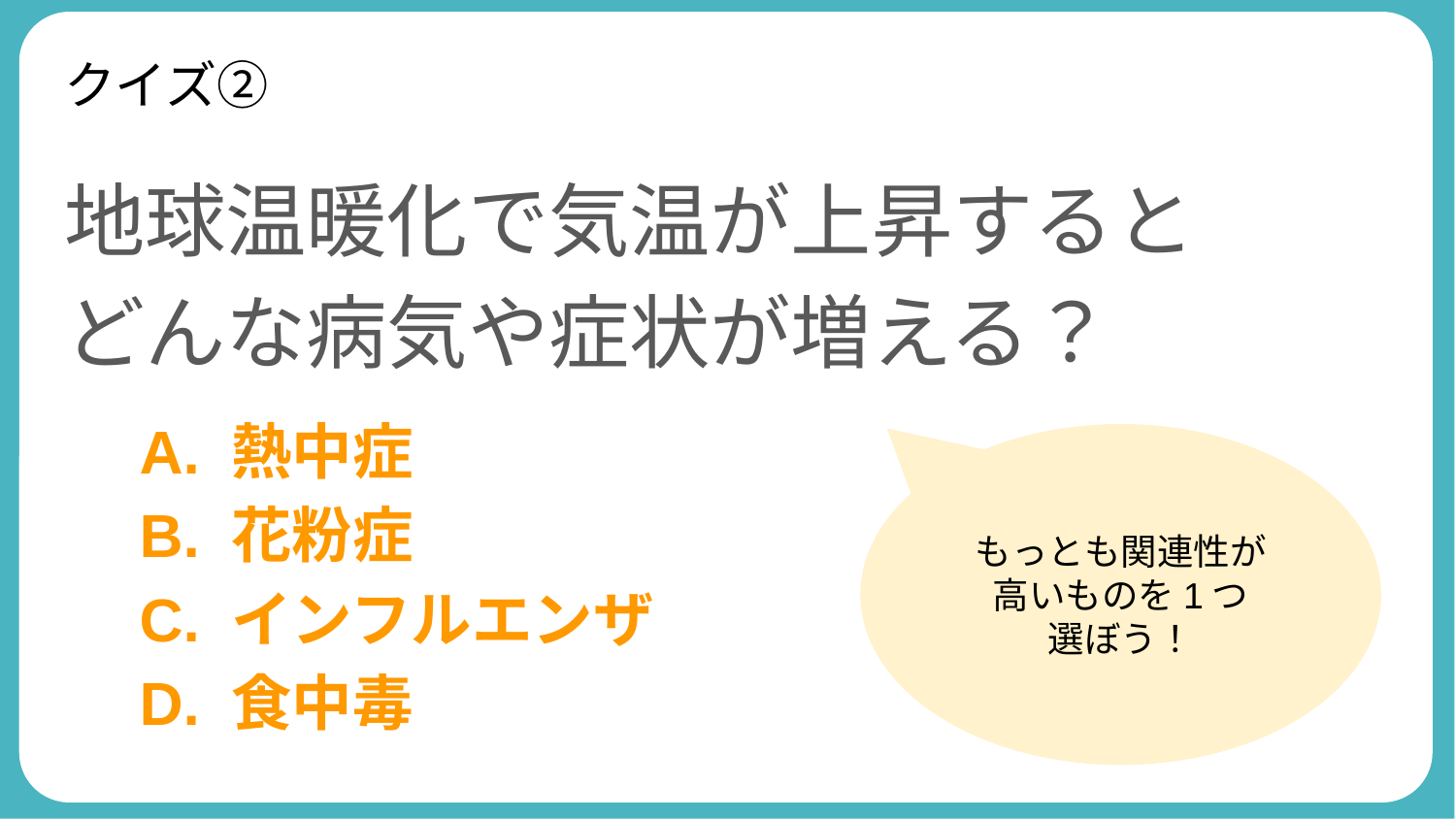

# クイズ②
地球温暖化で気温が上昇すると
どんな病気や症状が増える？
　A. 熱中症
　B. 花粉症
　C. インフルエンザ
　D. 食中毒
もっとも関連性が
高いものを1つ
選ぼう！